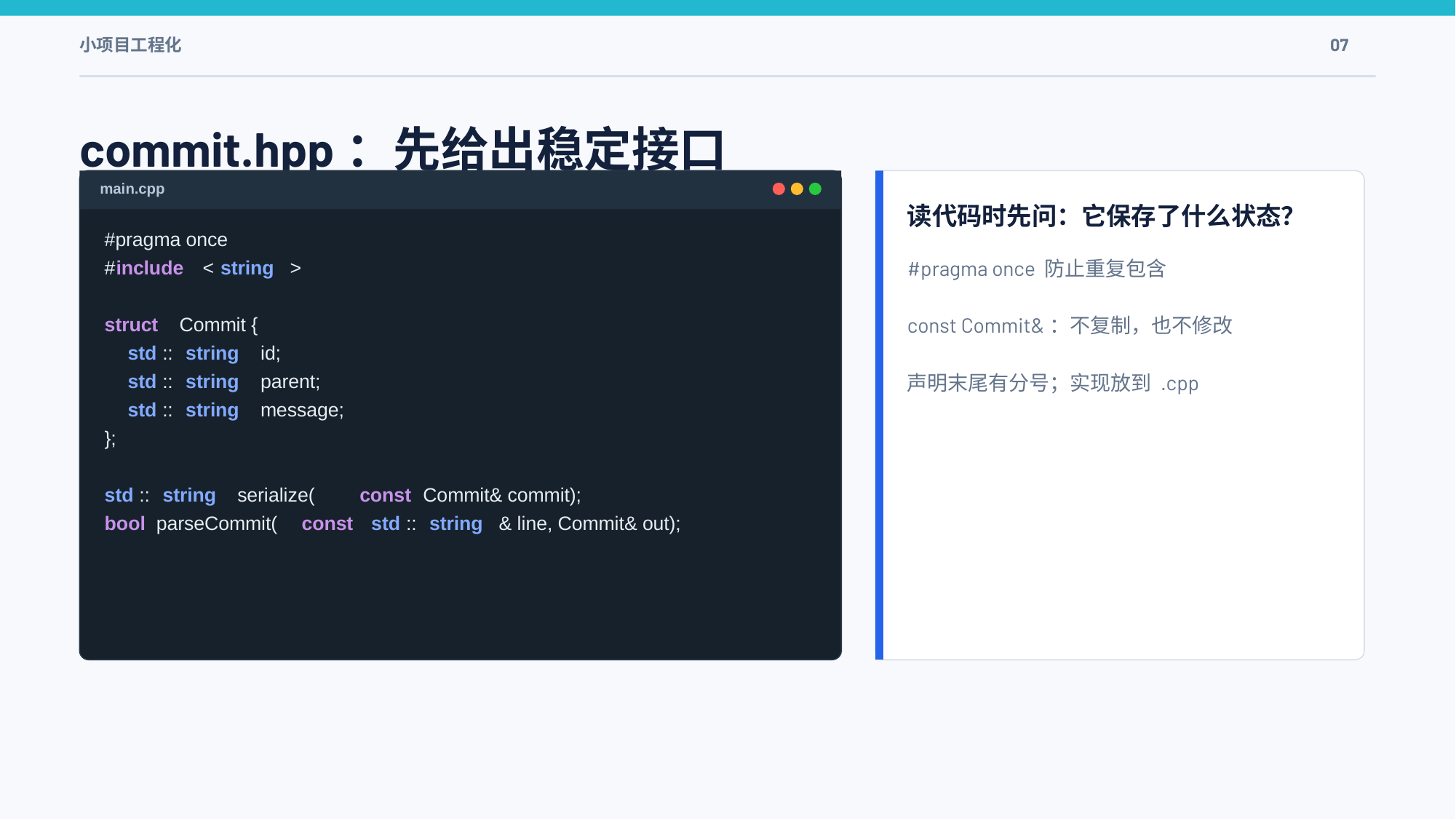

小项目工程化
07

commit.hpp：先给出稳定接口

main.cpp

读代码时先问：它保存了什么状态？
#pragma once
#pragma once 防止重复包含

const Commit&：不复制，也不修改

声明末尾有分号；实现放到 .cpp
#
include
 <
string
>

struct
 Commit {

std
::
string
 id;

std
::
string
 parent;

std
::
string
 message;
};

std
::
string
 serialize(
const
 Commit& commit);
bool
 parseCommit(
const

std
::
string
& line, Commit& out);